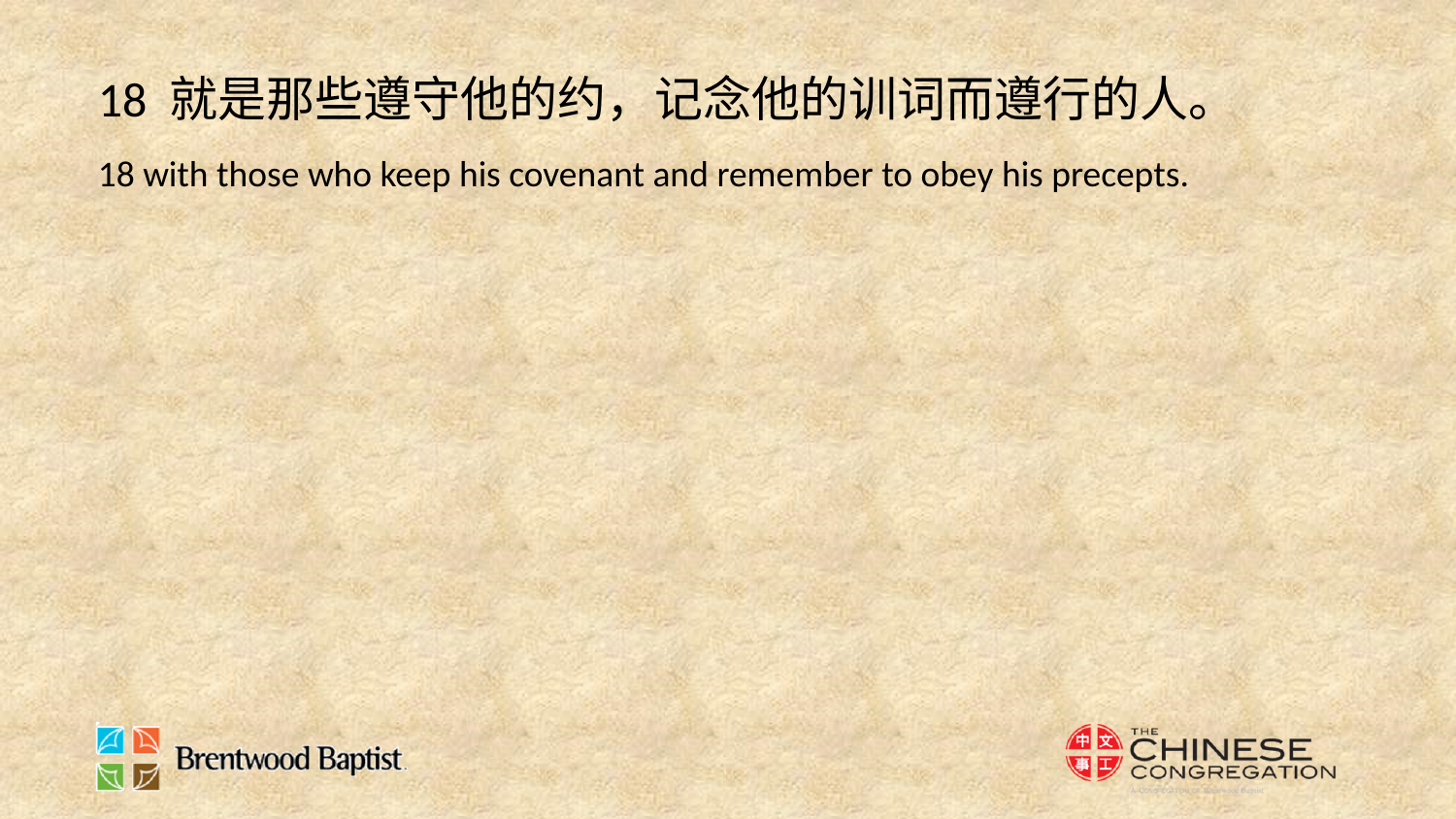

18 就是那些遵守他的约，记念他的训词而遵行的人。

18 with those who keep his covenant and remember to obey his precepts.